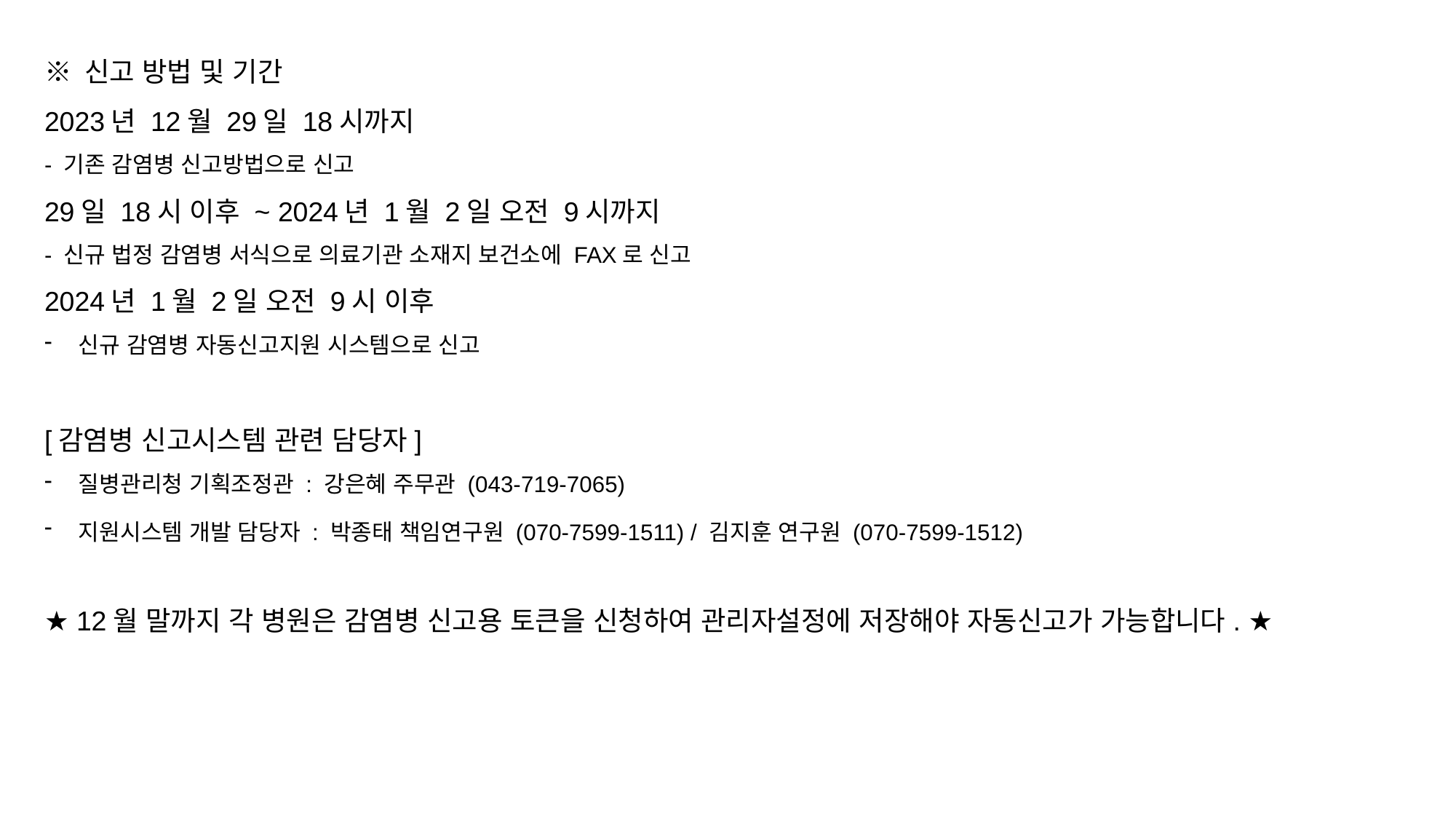

※ 신고 방법 및 기간
2023년 12월 29일 18시까지
- 기존 감염병 신고방법으로 신고
29일 18시 이후 ~ 2024년 1월 2일 오전 9시까지
- 신규 법정 감염병 서식으로 의료기관 소재지 보건소에 FAX로 신고
2024년 1월 2일 오전 9시 이후
신규 감염병 자동신고지원 시스템으로 신고

[감염병 신고시스템 관련 담당자]
질병관리청 기획조정관 : 강은혜 주무관 (043-719-7065)
지원시스템 개발 담당자 : 박종태 책임연구원 (070-7599-1511) / 김지훈 연구원 (070-7599-1512)

★ 12월 말까지 각 병원은 감염병 신고용 토큰을 신청하여 관리자설정에 저장해야 자동신고가 가능합니다. ★